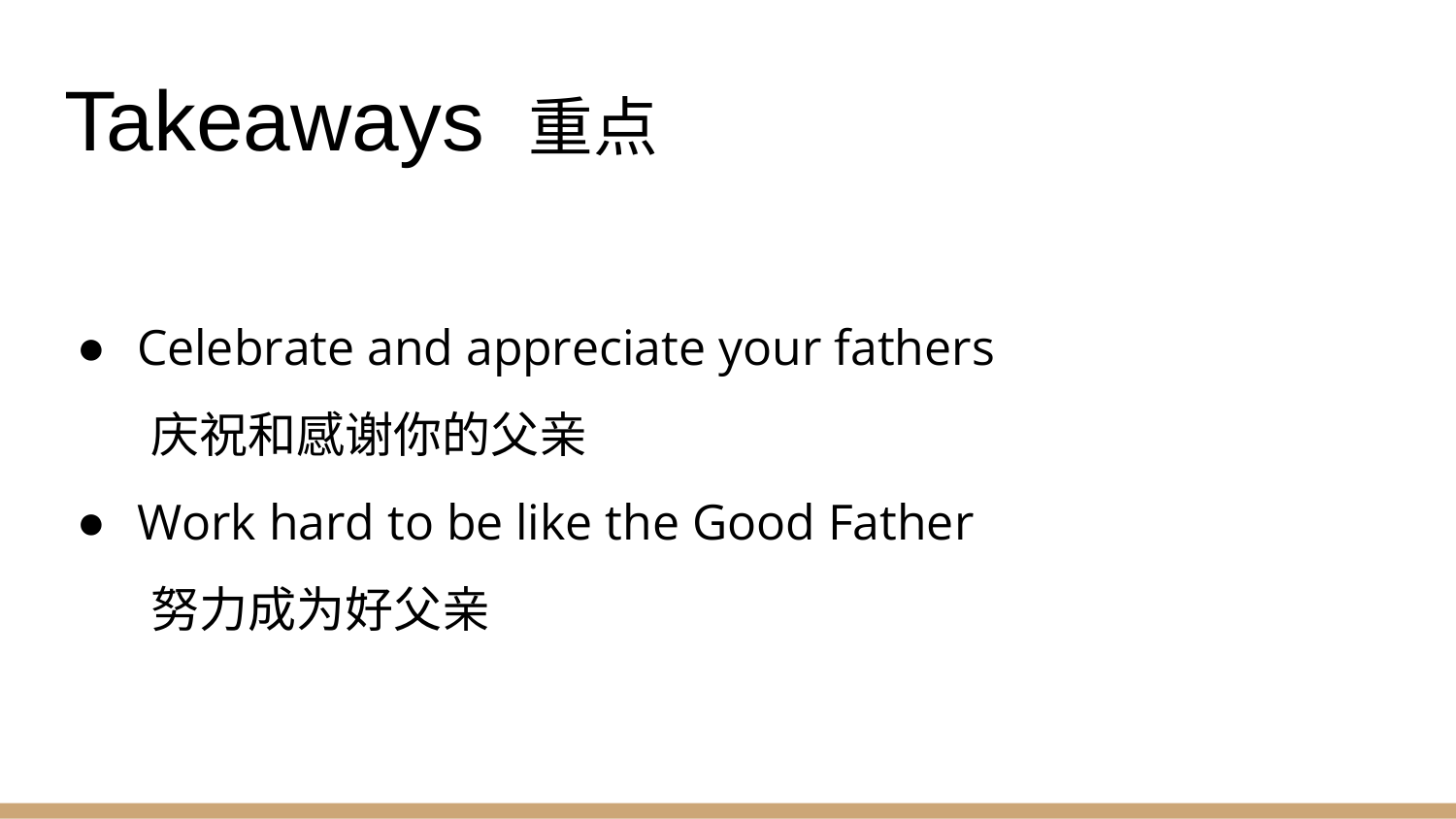

# Takeaways 重点
Celebrate and appreciate your fathers
     庆祝和感谢你的父亲
Work hard to be like the Good Father
     努力成为好父亲